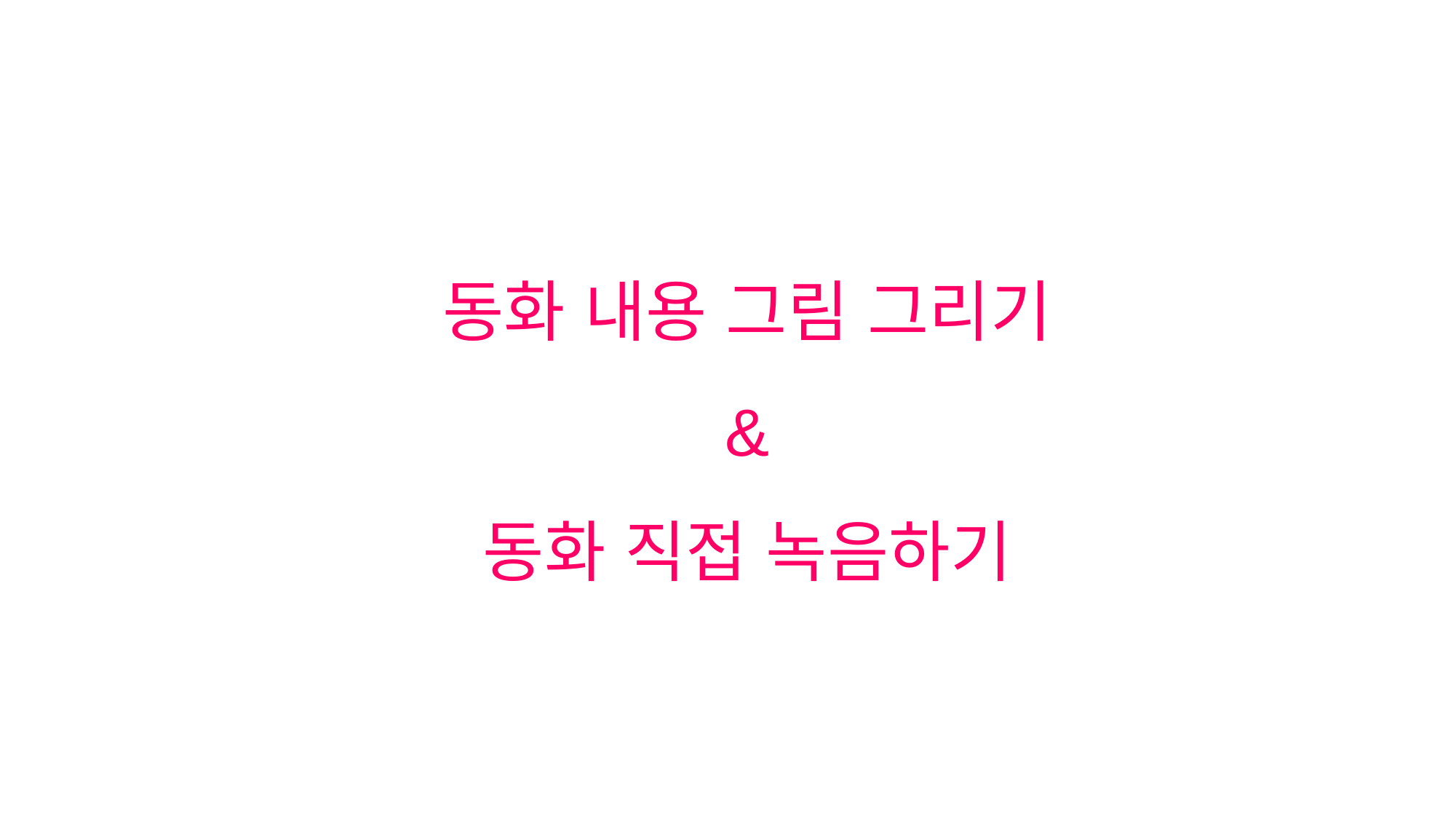

# 동화 내용 그림 그리기 & 동화 직접 녹음하기